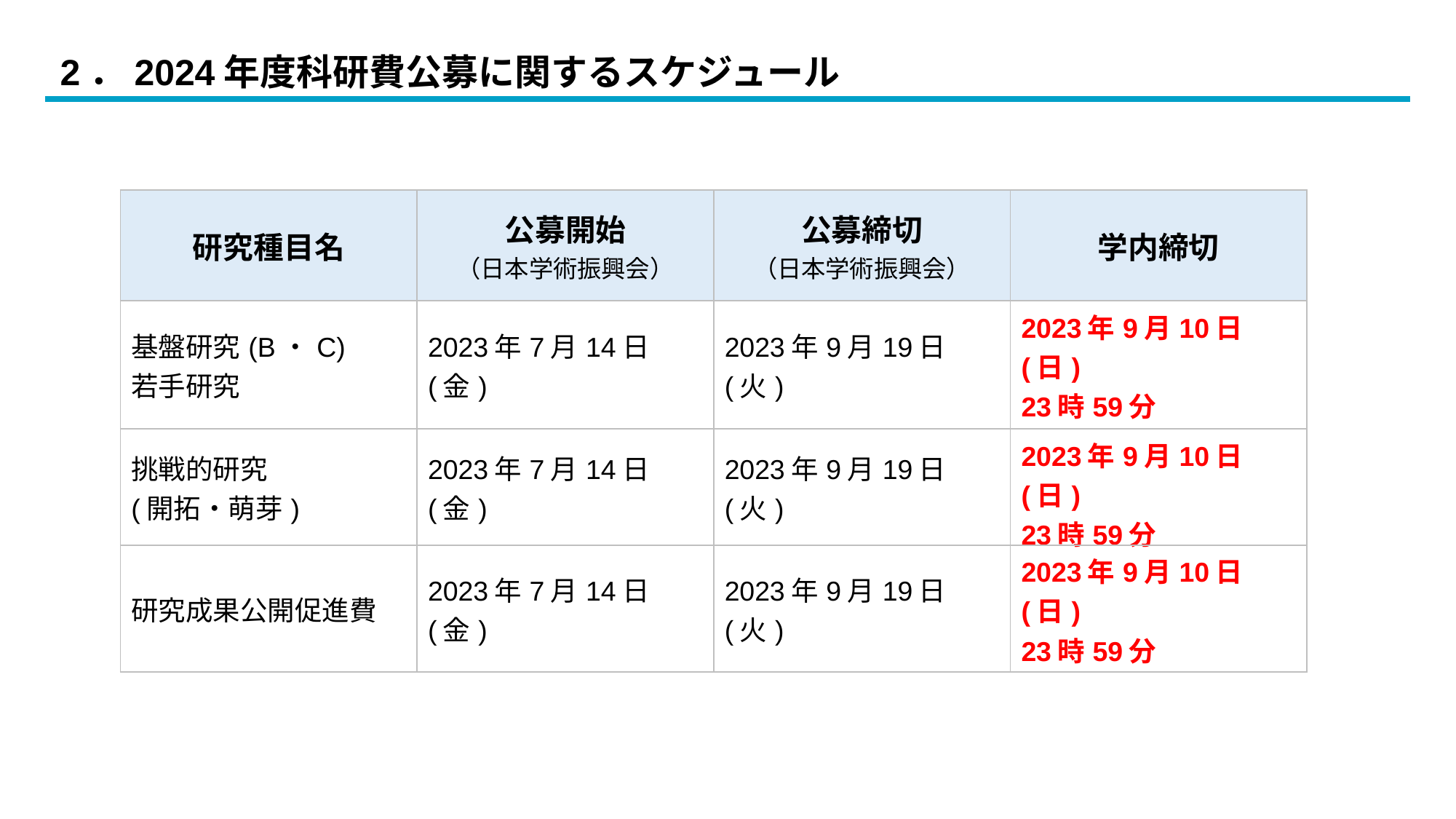

2．2024年度科研費公募に関するスケジュール
| 研究種目名 | 公募開始 （日本学術振興会） | 公募締切 （日本学術振興会） | 学内締切 |
| --- | --- | --- | --- |
| 基盤研究(B・C) 若手研究 | 2023年7月14日(金) | 2023年9月19日(火) | 2023年9月10日(日) 23時59分 |
| 挑戦的研究 (開拓・萌芽) | 2023年7月14日(金) | 2023年9月19日(火) | 2023年9月10日(日) 23時59分 |
| 研究成果公開促進費 | 2023年7月14日(金) | 2023年9月19日(火) | 2023年9月10日(日) 23時59分 |